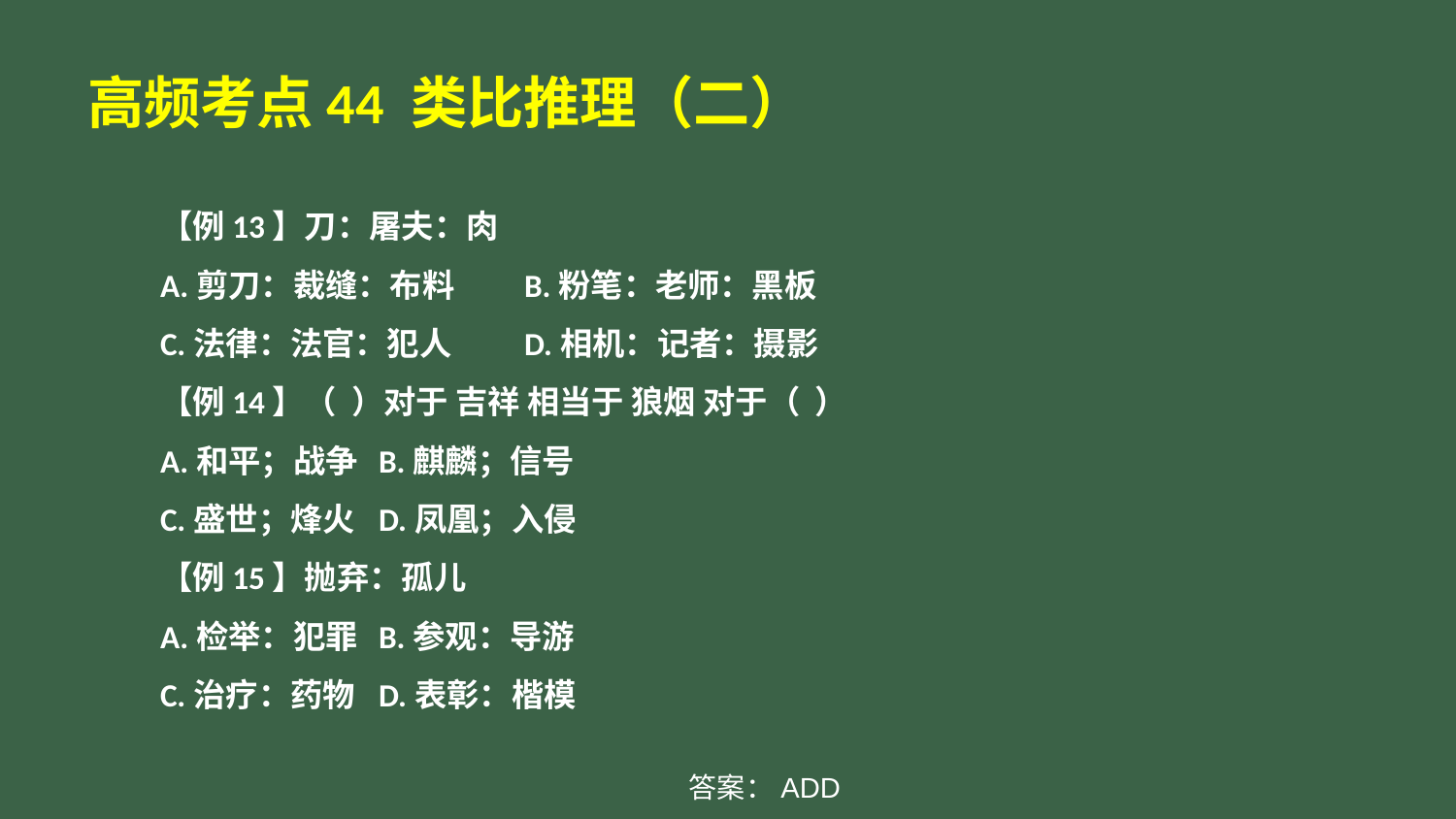

# 高频考点44 类比推理（二）
【例13】刀：屠夫：肉
A.剪刀：裁缝：布料	B.粉笔：老师：黑板
C.法律：法官：犯人	D.相机：记者：摄影
【例14】（  ）对于 吉祥 相当于 狼烟 对于（  ）
A.和平；战争	B.麒麟；信号
C.盛世；烽火	D.凤凰；入侵
【例15】抛弃：孤儿
A.检举：犯罪	B.参观：导游
C.治疗：药物	D.表彰：楷模

答案：ADD